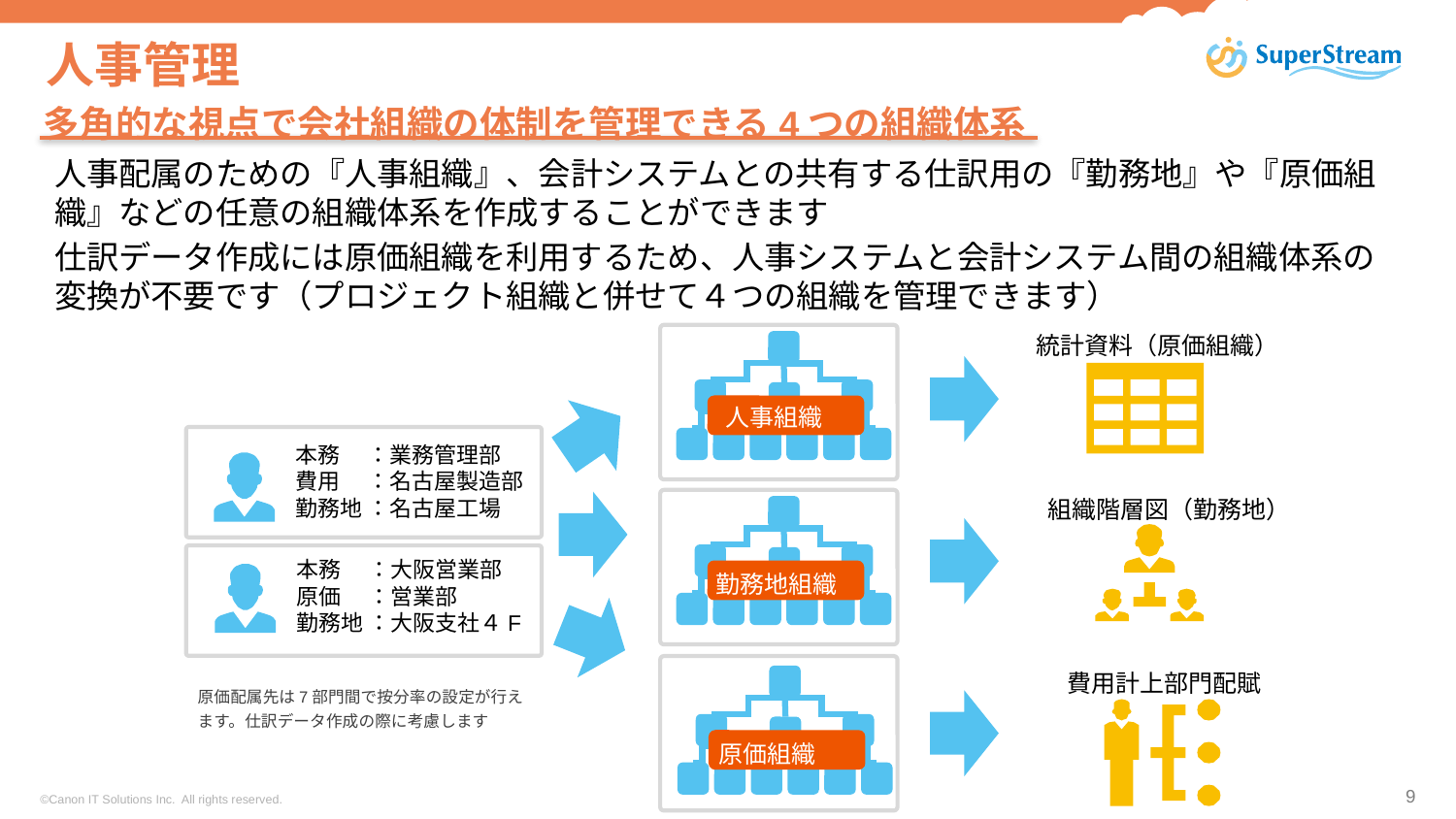

# 人事管理
多角的な視点で会社組織の体制を管理できる4つの組織体系

人事配属のための『人事組織』、会計システムとの共有する仕訳用の『勤務地』や『原価組織』などの任意の組織体系を作成することができます
仕訳データ作成には原価組織を利用するため、人事システムと会計システム間の組織体系の変換が不要です（プロジェクト組織と併せて４つの組織を管理できます）

統計資料（原価組織）

人事組織

　　　　本務　 ：業務管理部
　　　　費用　 ：名古屋製造部
　　　　勤務地 ：名古屋工場

組織階層図（勤務地）

勤務地組織

本務　 ：大阪営業部
原価　 ：営業部
勤務地 ：大阪支社４F

費用計上部門配賦

原価組織
原価配属先は7部門間で按分率の設定が行え
ます。仕訳データ作成の際に考慮します

©Canon IT Solutions Inc.  All rights reserved.
9